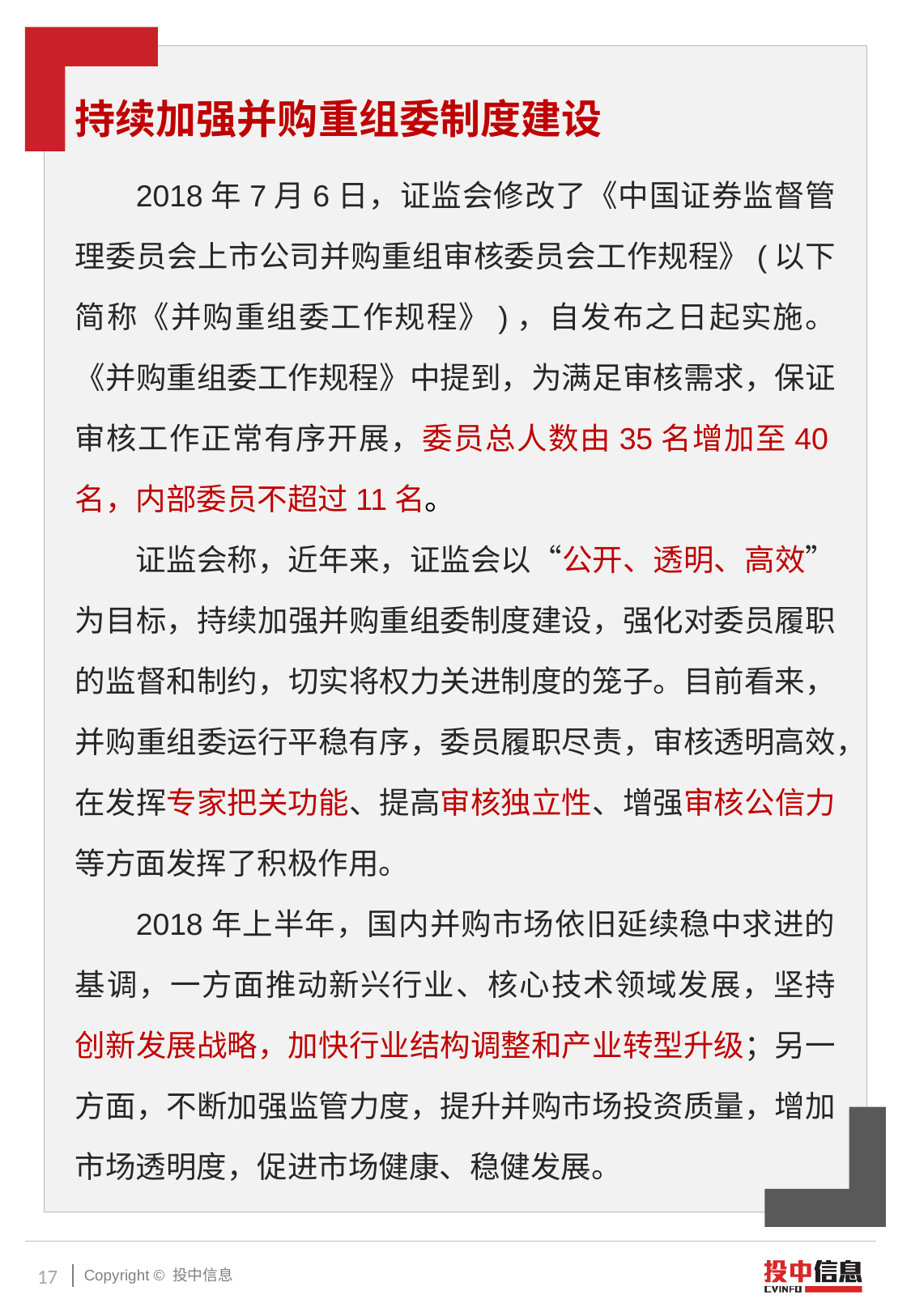

持续加强并购重组委制度建设
2018年7月6日，证监会修改了《中国证券监督管理委员会上市公司并购重组审核委员会工作规程》(以下简称《并购重组委工作规程》)，自发布之日起实施。《并购重组委工作规程》中提到，为满足审核需求，保证审核工作正常有序开展，委员总人数由35名增加至40名，内部委员不超过11名。
证监会称，近年来，证监会以“公开、透明、高效”为目标，持续加强并购重组委制度建设，强化对委员履职的监督和制约，切实将权力关进制度的笼子。目前看来，并购重组委运行平稳有序，委员履职尽责，审核透明高效，在发挥专家把关功能、提高审核独立性、增强审核公信力等方面发挥了积极作用。
2018年上半年，国内并购市场依旧延续稳中求进的基调，一方面推动新兴行业、核心技术领域发展，坚持 创新发展战略，加快行业结构调整和产业转型升级；另一方面，不断加强监管力度，提升并购市场投资质量，增加市场透明度，促进市场健康、稳健发展。

17